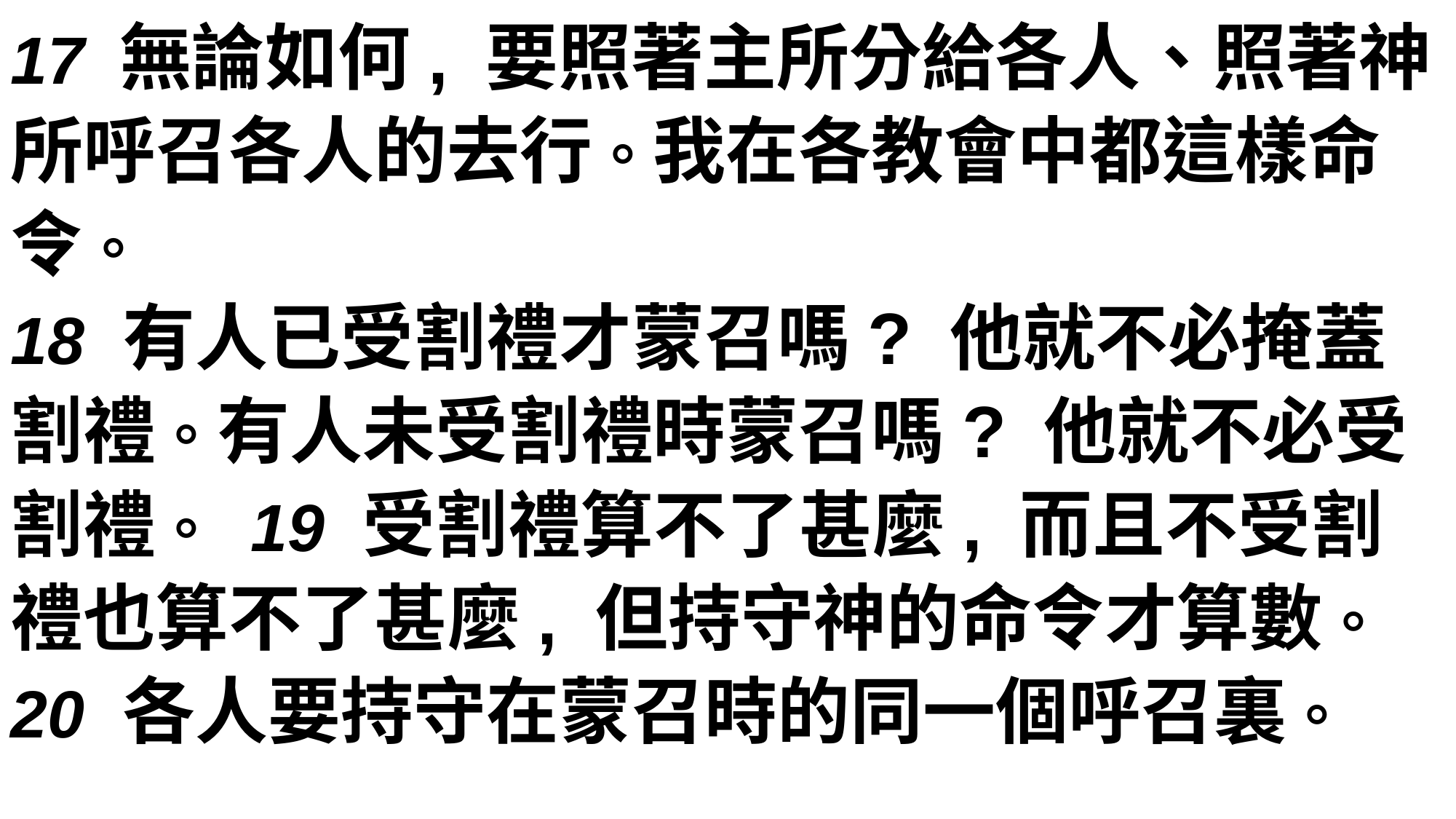

17 無論如何, 要照著主所分給各人、照著神所呼召各人的去行。我在各教會中都這樣命令。
18 有人已受割禮才蒙召嗎? 他就不必掩蓋割禮。有人未受割禮時蒙召嗎? 他就不必受割禮。 19 受割禮算不了甚麼, 而且不受割禮也算不了甚麼, 但持守神的命令才算數。 20 各人要持守在蒙召時的同一個呼召裏。